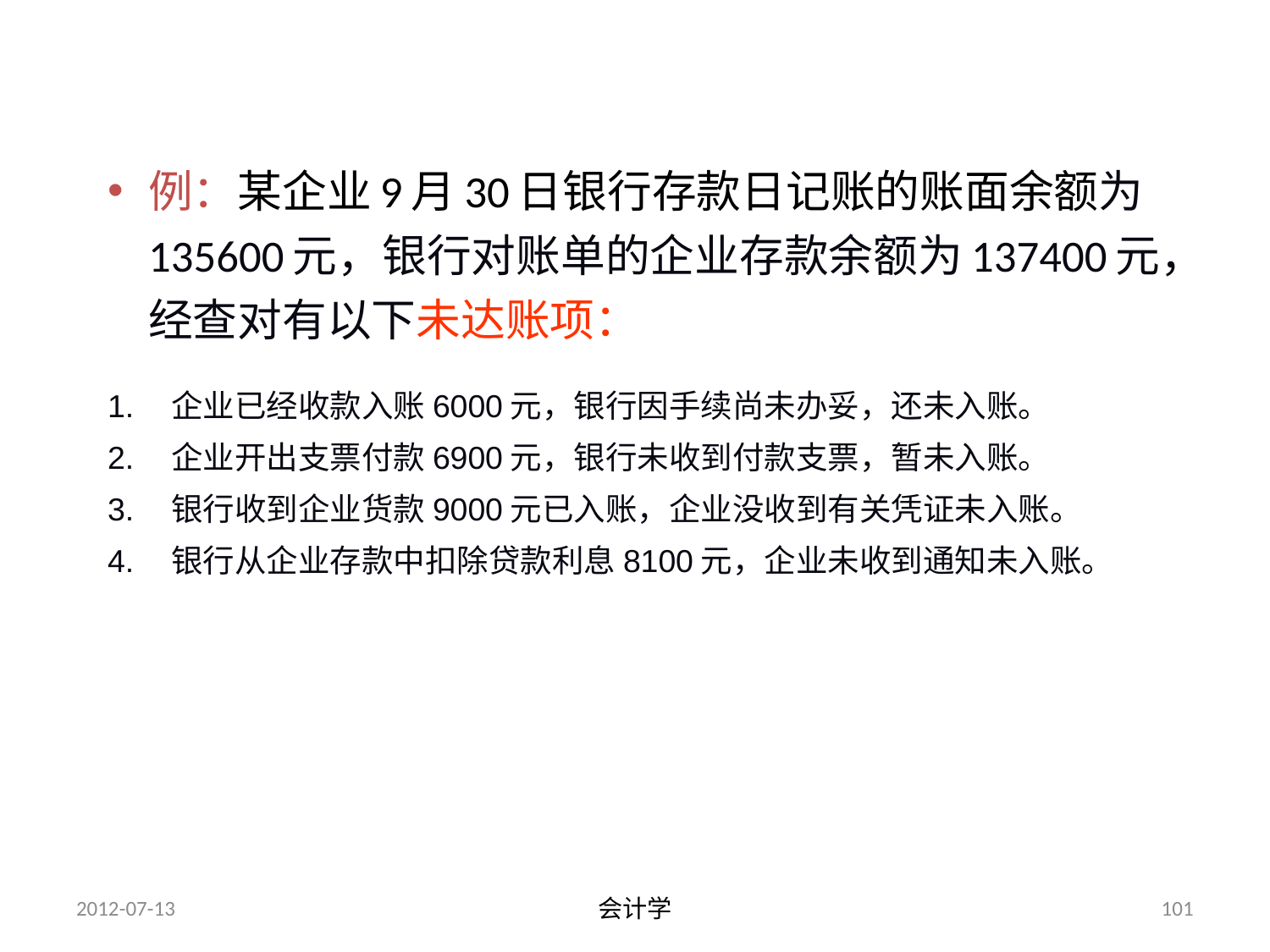

例：某企业9月30日银行存款日记账的账面余额为135600元，银行对账单的企业存款余额为137400元，经查对有以下未达账项：
企业已经收款入账6000元，银行因手续尚未办妥，还未入账。
企业开出支票付款6900元，银行未收到付款支票，暂未入账。
银行收到企业货款9000元已入账，企业没收到有关凭证未入账。
银行从企业存款中扣除贷款利息8100元，企业未收到通知未入账。
2012-07-13
会计学
101